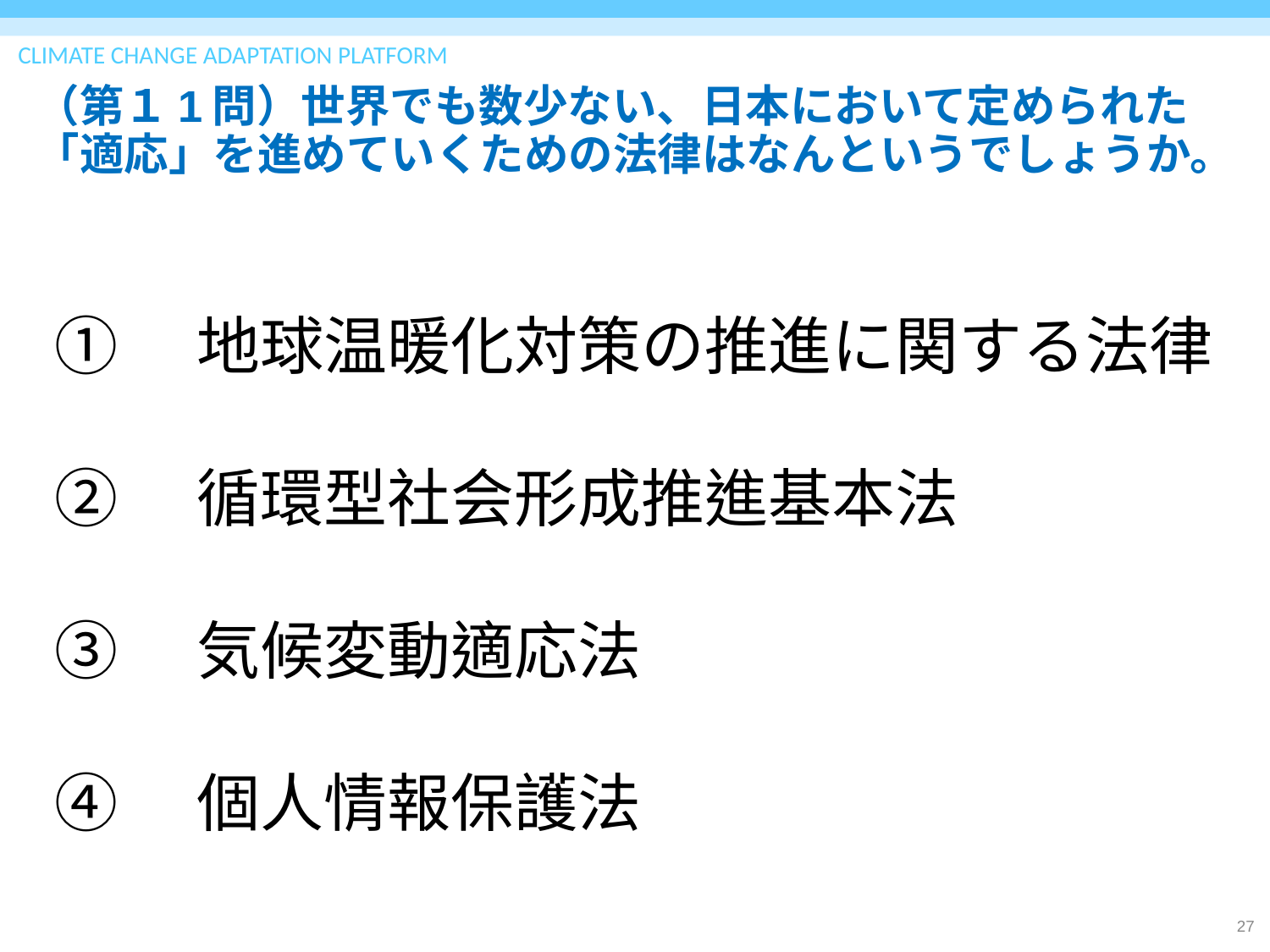

# （第１1問）世界でも数少ない、日本において定められた 「適応」を進めていくための法律はなんというでしょうか。
①　地球温暖化対策の推進に関する法律

②　循環型社会形成推進基本法

③　気候変動適応法

④　個人情報保護法
27